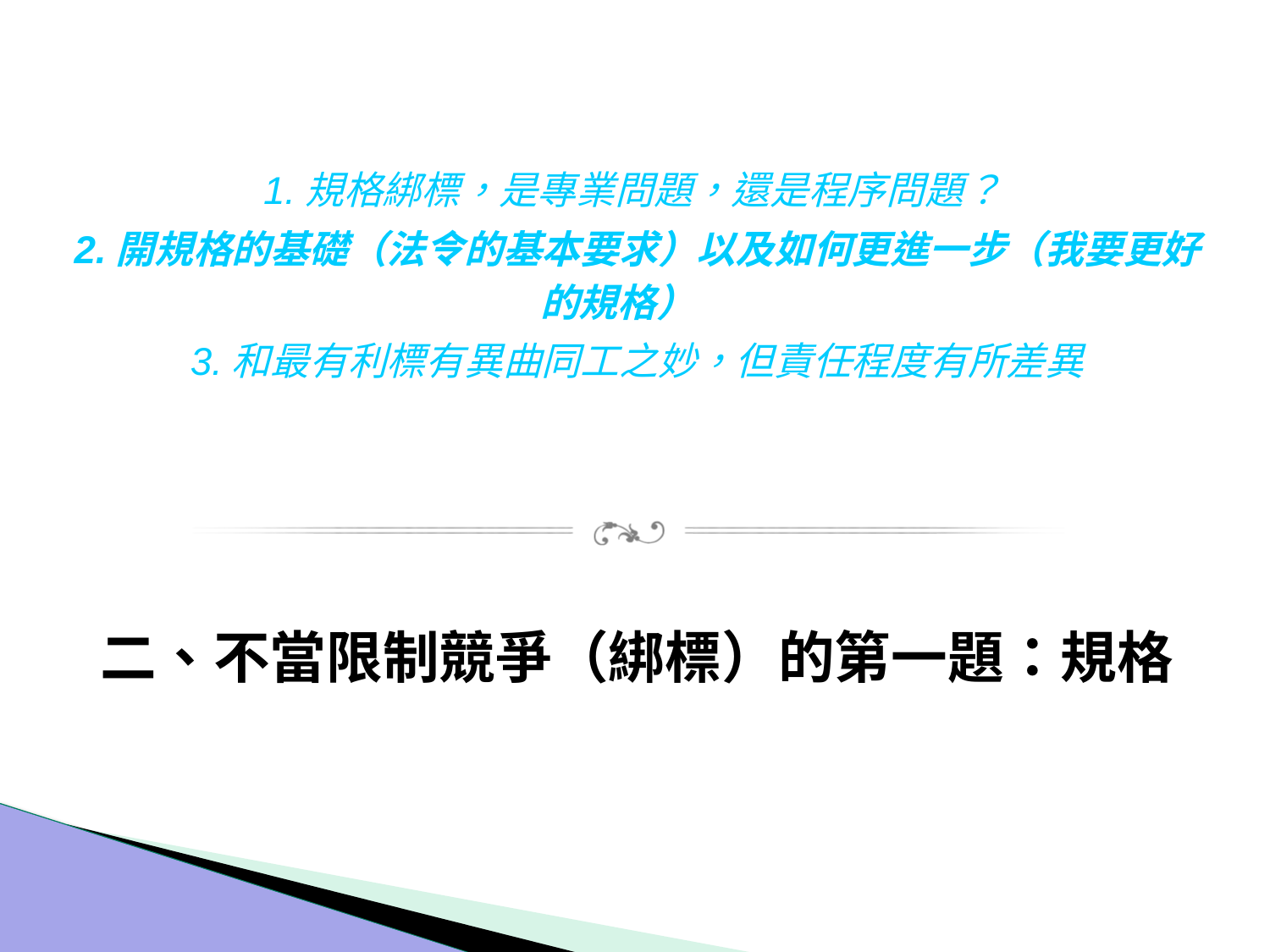

1.規格綁標，是專業問題，還是程序問題？
2.開規格的基礎（法令的基本要求）以及如何更進一步（我要更好的規格）
3.和最有利標有異曲同工之妙，但責任程度有所差異
# 二、不當限制競爭（綁標）的第一題：規格